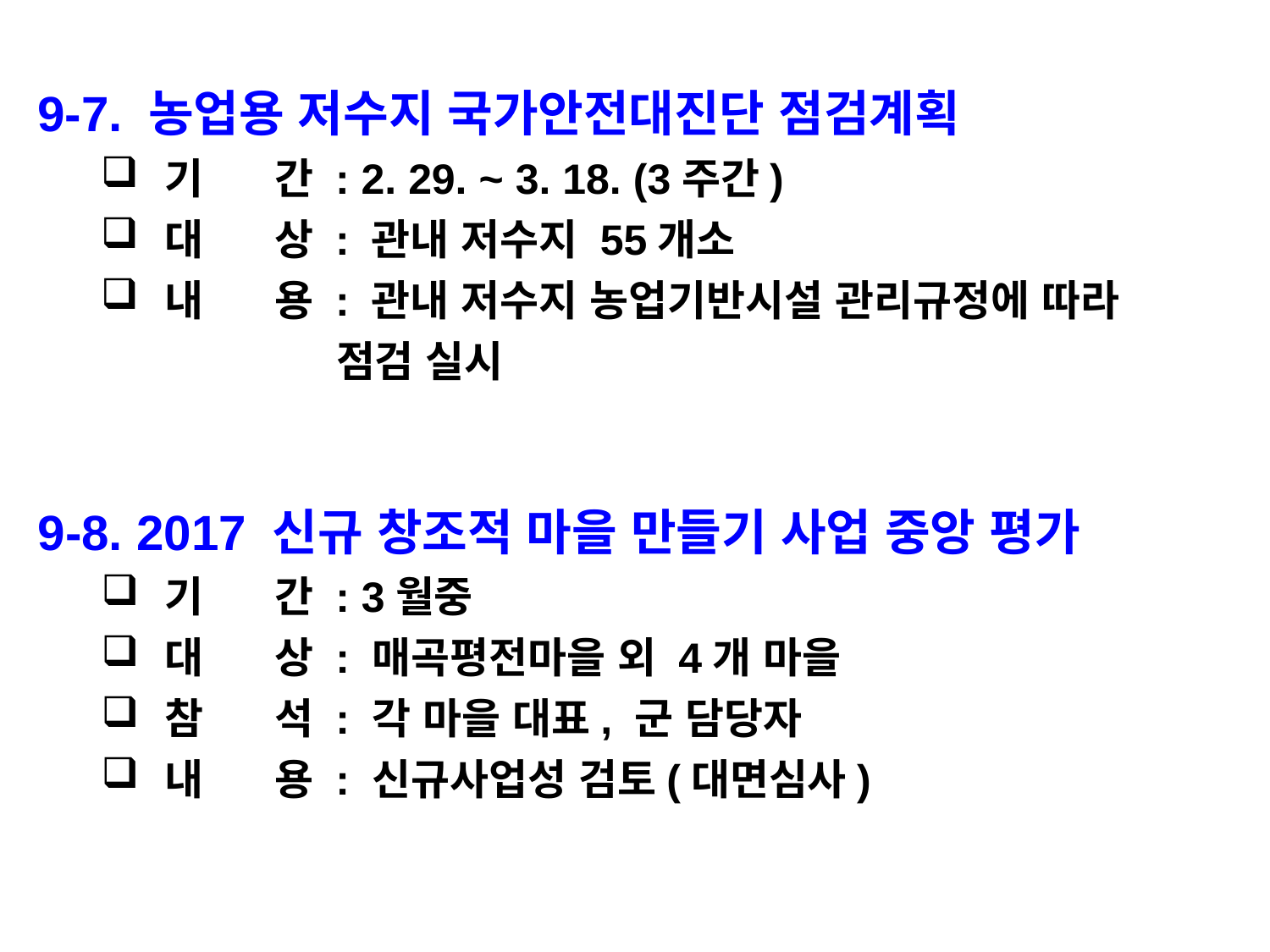

9-7. 농업용 저수지 국가안전대진단 점검계획
기      간 : 2. 29. ~ 3. 18. (3주간)
대      상 : 관내 저수지 55개소
내      용 : 관내 저수지 농업기반시설 관리규정에 따라
                   점검 실시

9-8. 2017 신규 창조적 마을 만들기 사업 중앙 평가
기      간 : 3월중
대      상 : 매곡평전마을 외 4개 마을
참      석 : 각 마을 대표, 군 담당자
내      용 : 신규사업성 검토(대면심사)